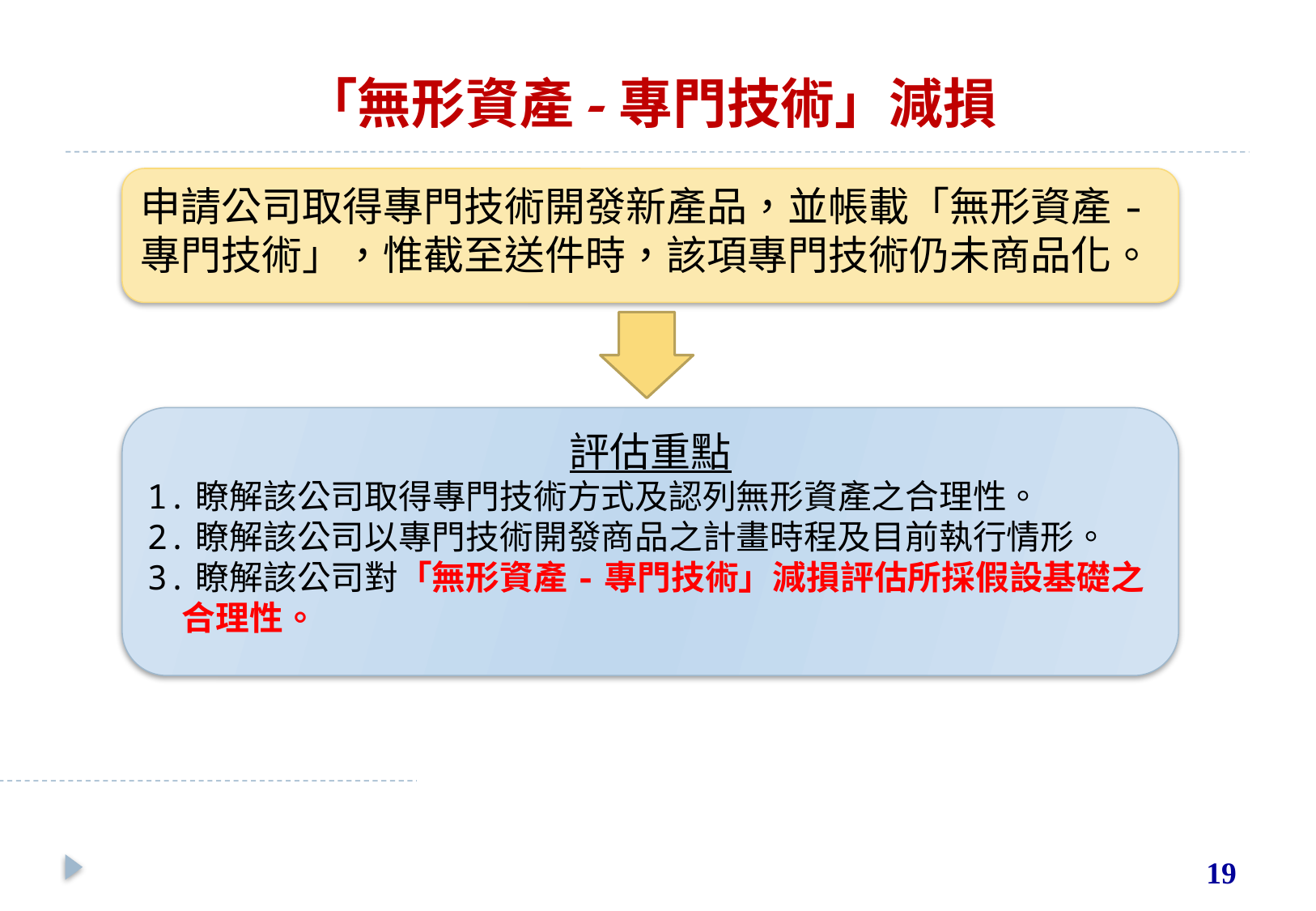

# 「無形資產-專門技術」減損
申請公司取得專門技術開發新產品，並帳載「無形資產-專門技術」，惟截至送件時，該項專門技術仍未商品化。

評估重點
1.瞭解該公司取得專門技術方式及認列無形資產之合理性。
2.瞭解該公司以專門技術開發商品之計畫時程及目前執行情形。
3.瞭解該公司對「無形資產-專門技術」減損評估所採假設基礎之合理性。

審查重點
19